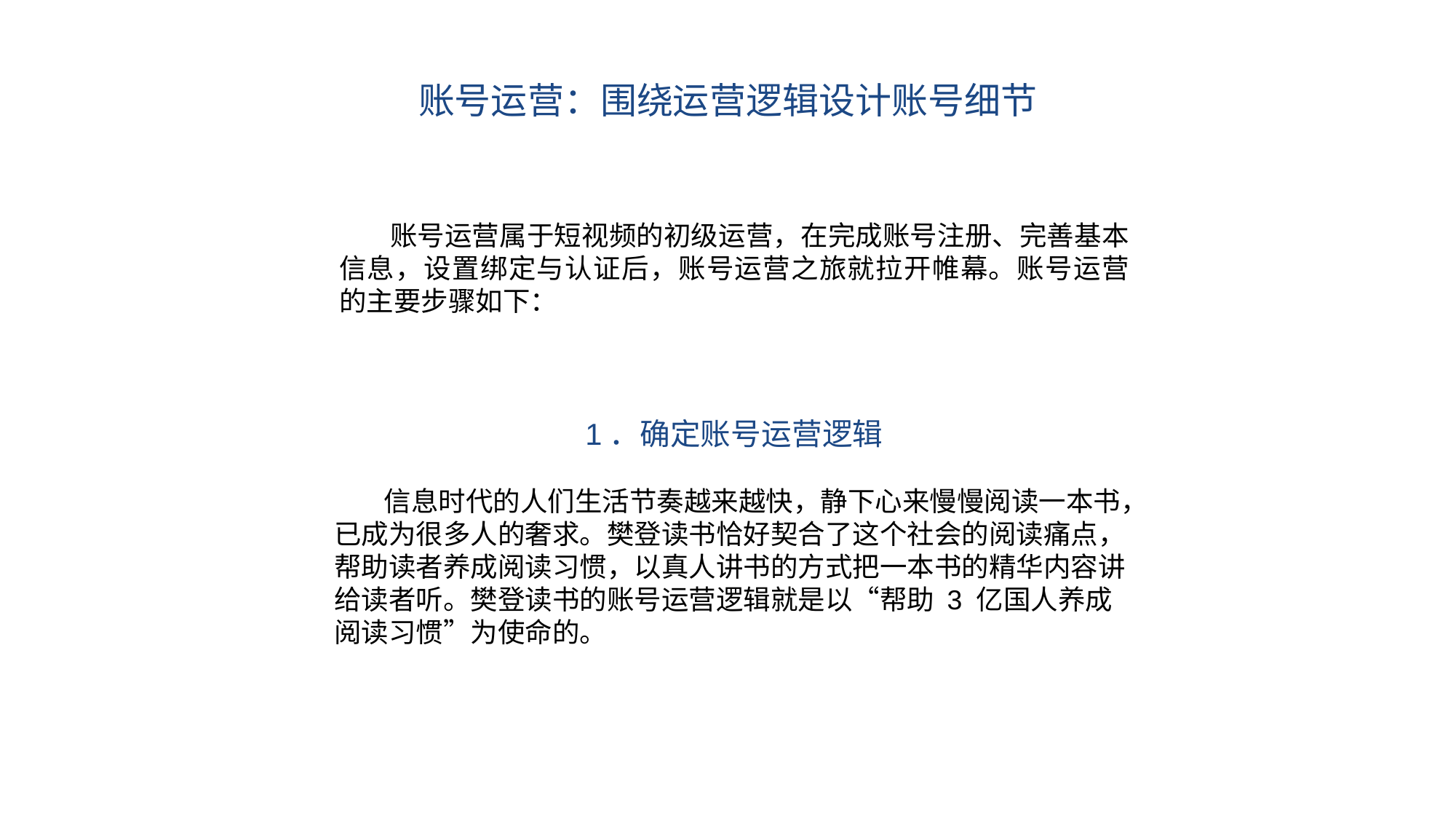

账号运营：围绕运营逻辑设计账号细节
       账号运营属于短视频的初级运营，在完成账号注册、完善基本信息，设置绑定与认证后，账号运营之旅就拉开帷幕。账号运营的主要步骤如下：
1．确定账号运营逻辑

       信息时代的人们生活节奏越来越快，静下心来慢慢阅读一本书，已成为很多人的奢求。樊登读书恰好契合了这个社会的阅读痛点，帮助读者养成阅读习惯，以真人讲书的方式把一本书的精华内容讲给读者听。樊登读书的账号运营逻辑就是以“帮助 3 亿国人养成阅读习惯”为使命的。